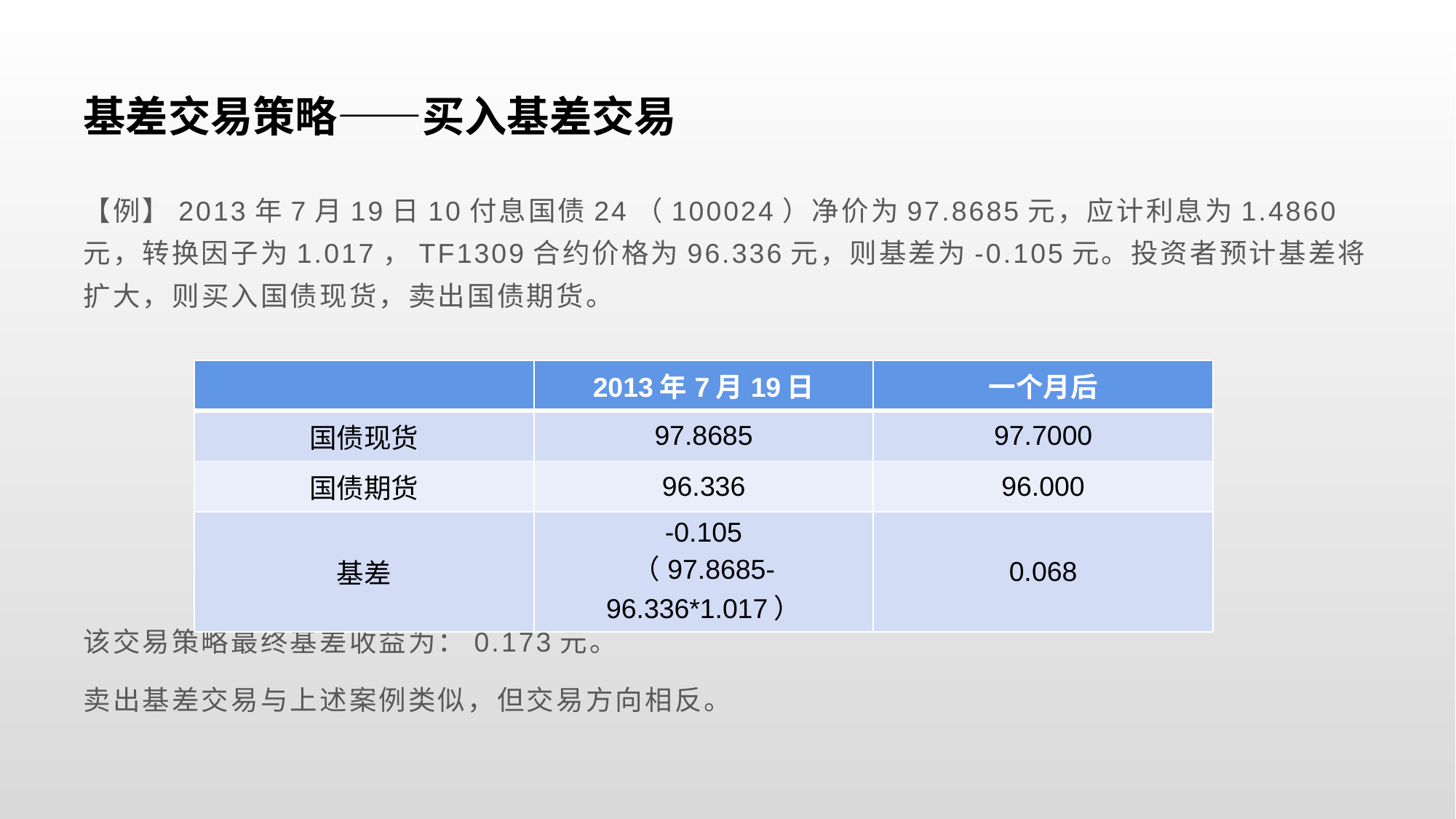

# 基差交易策略——买入基差交易
【例】2013年7月19日10付息国债24（100024）净价为97.8685元，应计利息为1.4860元，转换因子为1.017，TF1309合约价格为96.336元，则基差为-0.105元。投资者预计基差将扩大，则买入国债现货，卖出国债期货。

该交易策略最终基差收益为：0.173元。
卖出基差交易与上述案例类似，但交易方向相反。
|  | 2013年7月19日 | 一个月后 |
| --- | --- | --- |
| 国债现货 | 97.8685 | 97.7000 |
| 国债期货 | 96.336 | 96.000 |
| 基差 | -0.105 （97.8685-96.336\*1.017） | 0.068 |